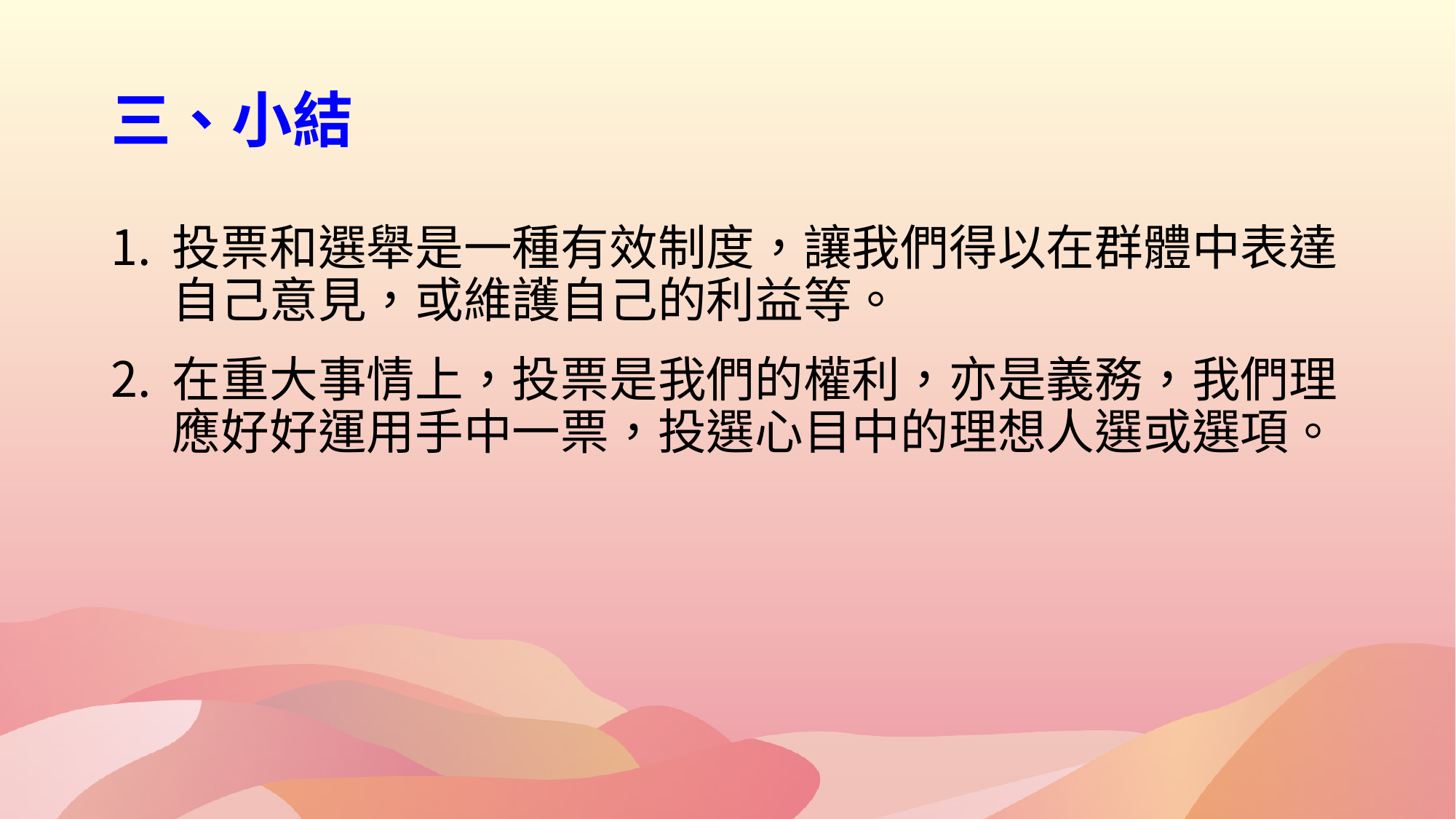

# 三、小結
投票和選舉是一種有效制度，讓我們得以在群體中表達自己意見，或維護自己的利益等。
在重大事情上，投票是我們的權利，亦是義務，我們理應好好運用手中一票，投選心目中的理想人選或選項。